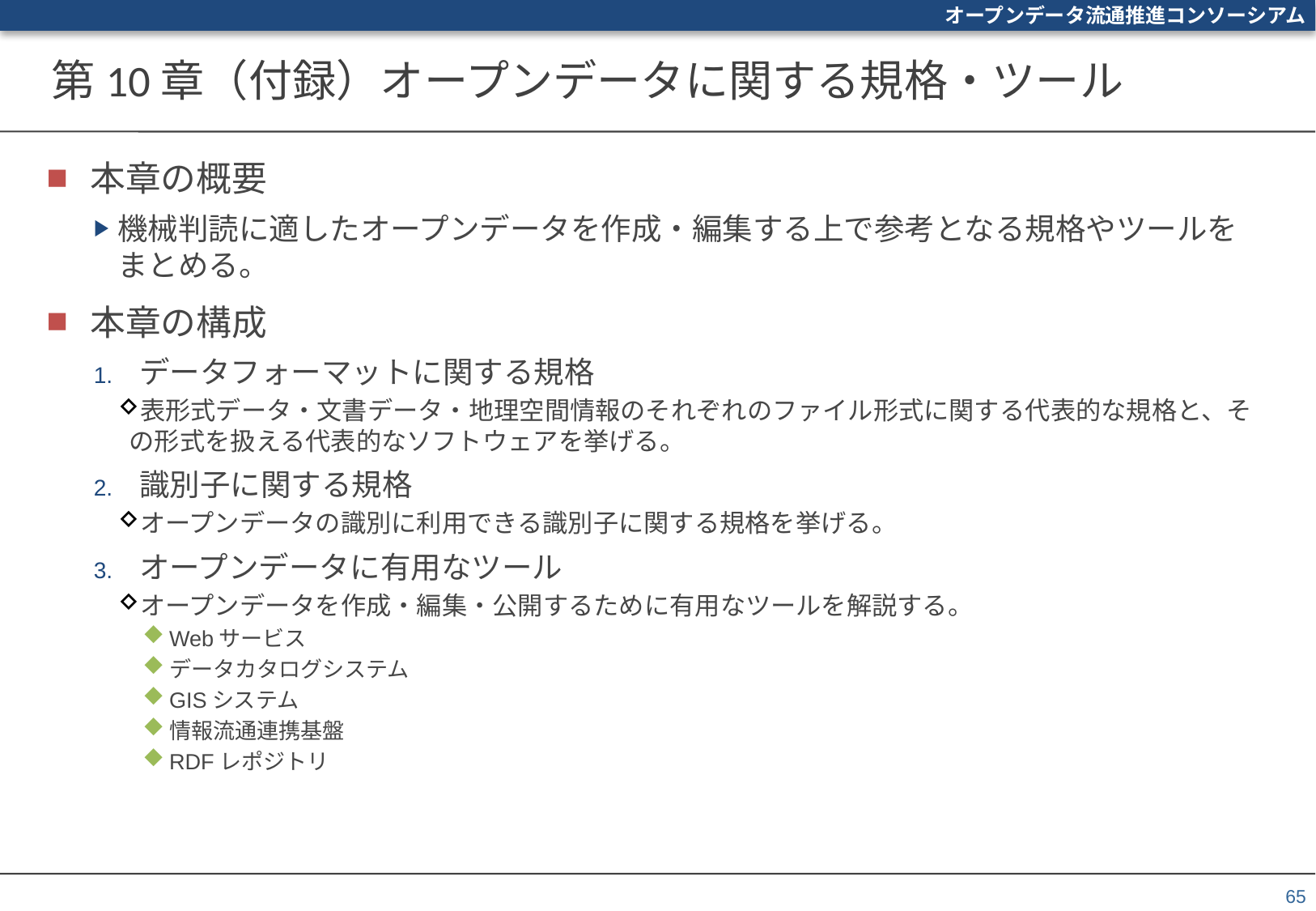

# 第10章（付録）オープンデータに関する規格・ツール
本章の概要
機械判読に適したオープンデータを作成・編集する上で参考となる規格やツールをまとめる。
本章の構成
データフォーマットに関する規格
表形式データ・文書データ・地理空間情報のそれぞれのファイル形式に関する代表的な規格と、その形式を扱える代表的なソフトウェアを挙げる。
識別子に関する規格
オープンデータの識別に利用できる識別子に関する規格を挙げる。
オープンデータに有用なツール
オープンデータを作成・編集・公開するために有用なツールを解説する。
Webサービス
データカタログシステム
GISシステム
情報流通連携基盤
RDFレポジトリ
65